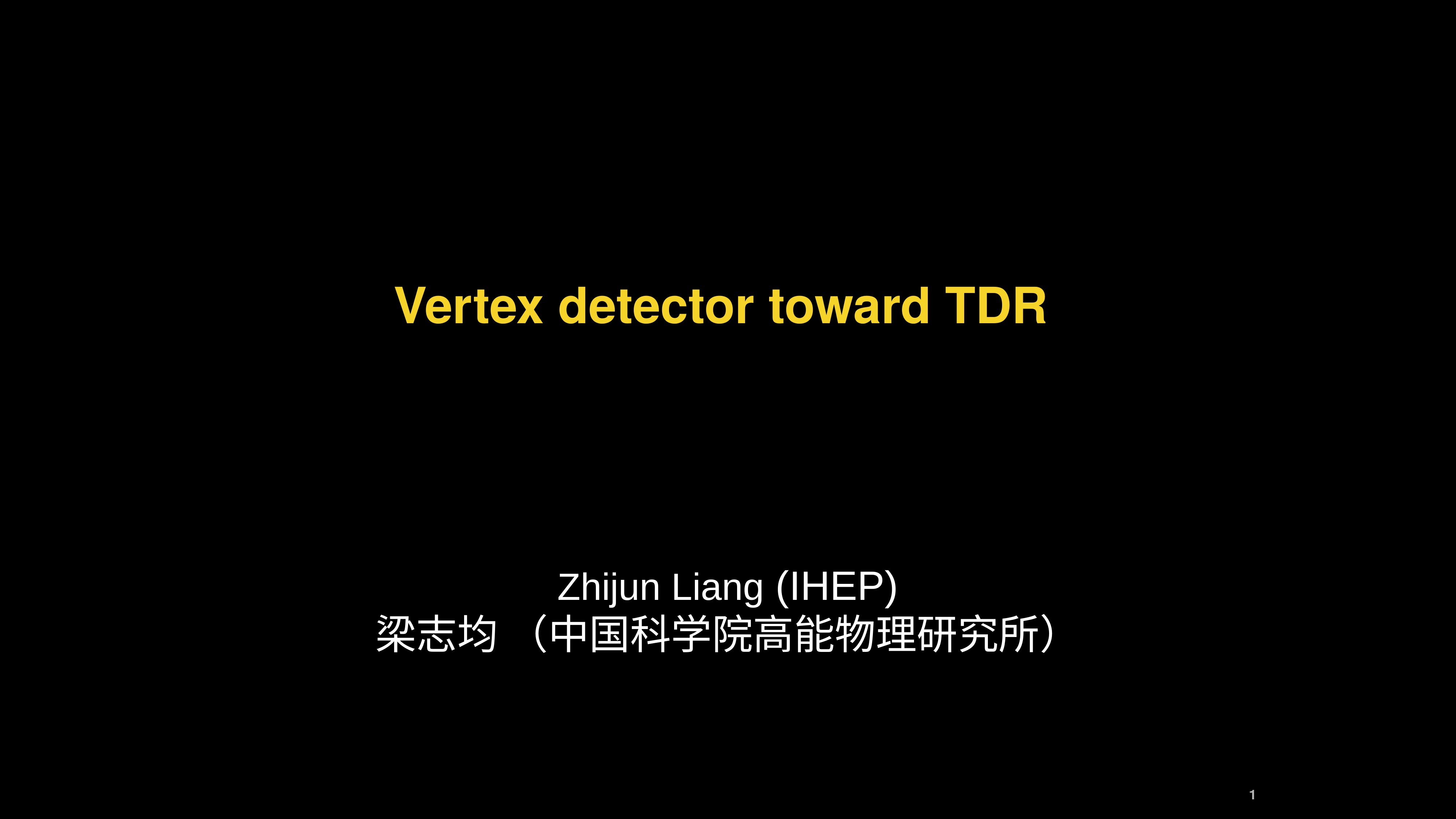

Vertex detector toward TDR
Zhijun Liang (IHEP)
梁志均 （中国科学院高能物理研究所）

1